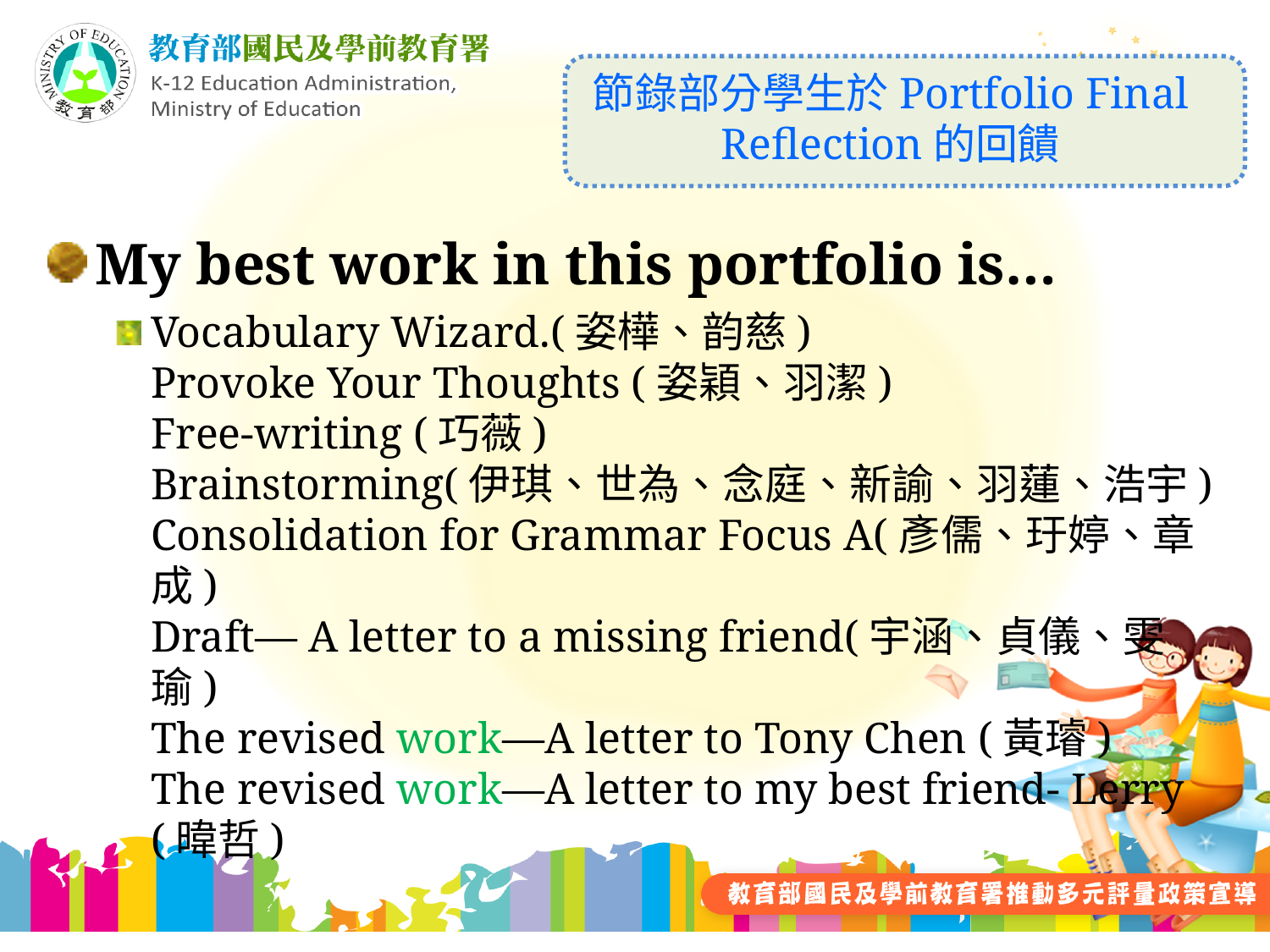

# 節錄部分學生於Portfolio Final Reflection的回饋
My best work in this portfolio is…
Vocabulary Wizard.(姿樺、韵慈)
Provoke Your Thoughts (姿穎、羽潔)
Free-writing (巧薇)
Brainstorming(伊琪、世為、念庭、新諭、羽蓮、浩宇)
Consolidation for Grammar Focus A(彥儒、玗婷、章成)
Draft— A letter to a missing friend(宇涵、貞儀、雯瑜)
The revised work—A letter to Tony Chen (黃璿)
The revised work—A letter to my best friend- Lerry (暐哲)

※每個孩子都有各自滿意的表現